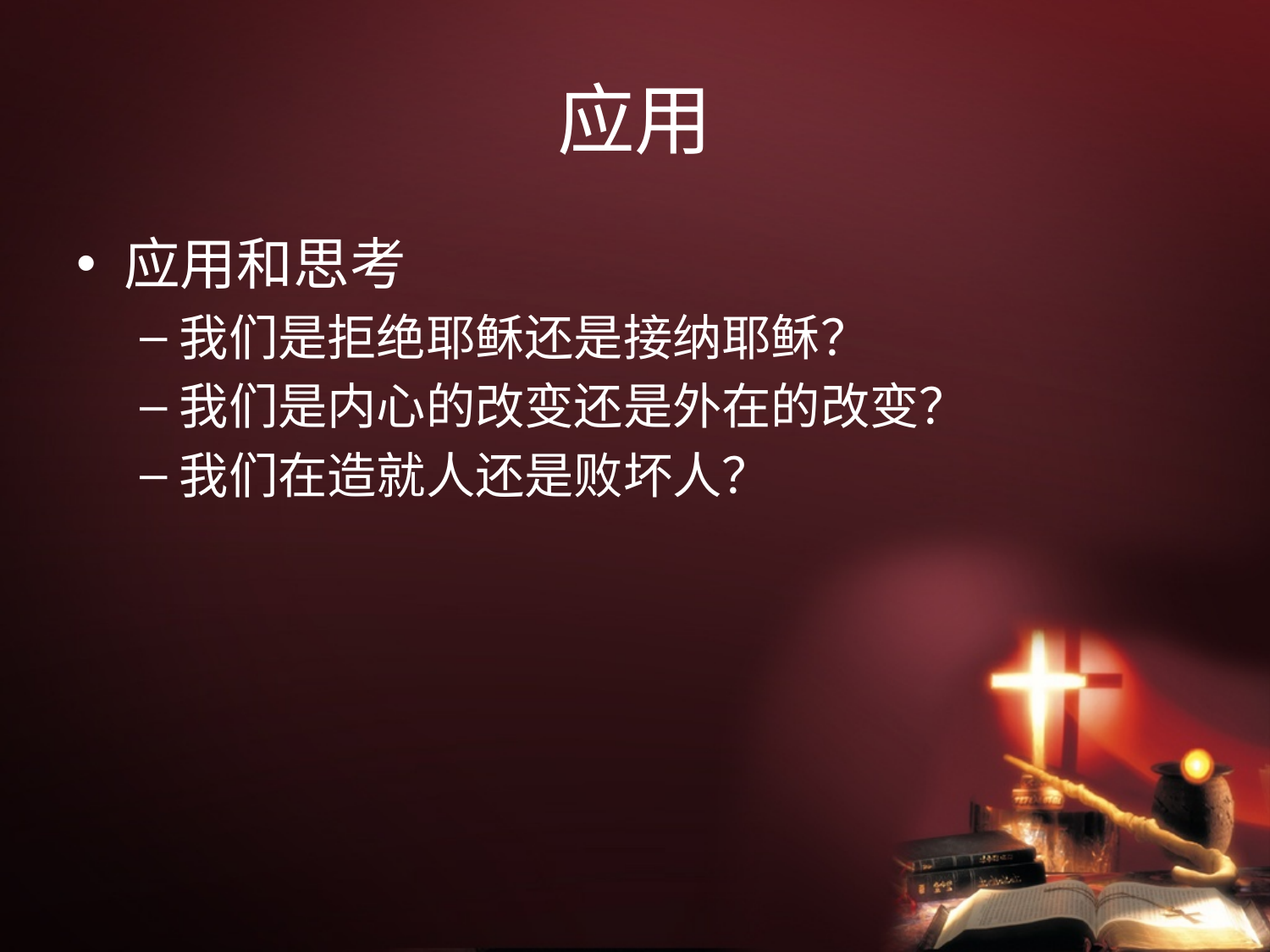

# 应用
应用和思考
我们是拒绝耶稣还是接纳耶稣？
我们是内心的改变还是外在的改变？
我们在造就人还是败坏人？